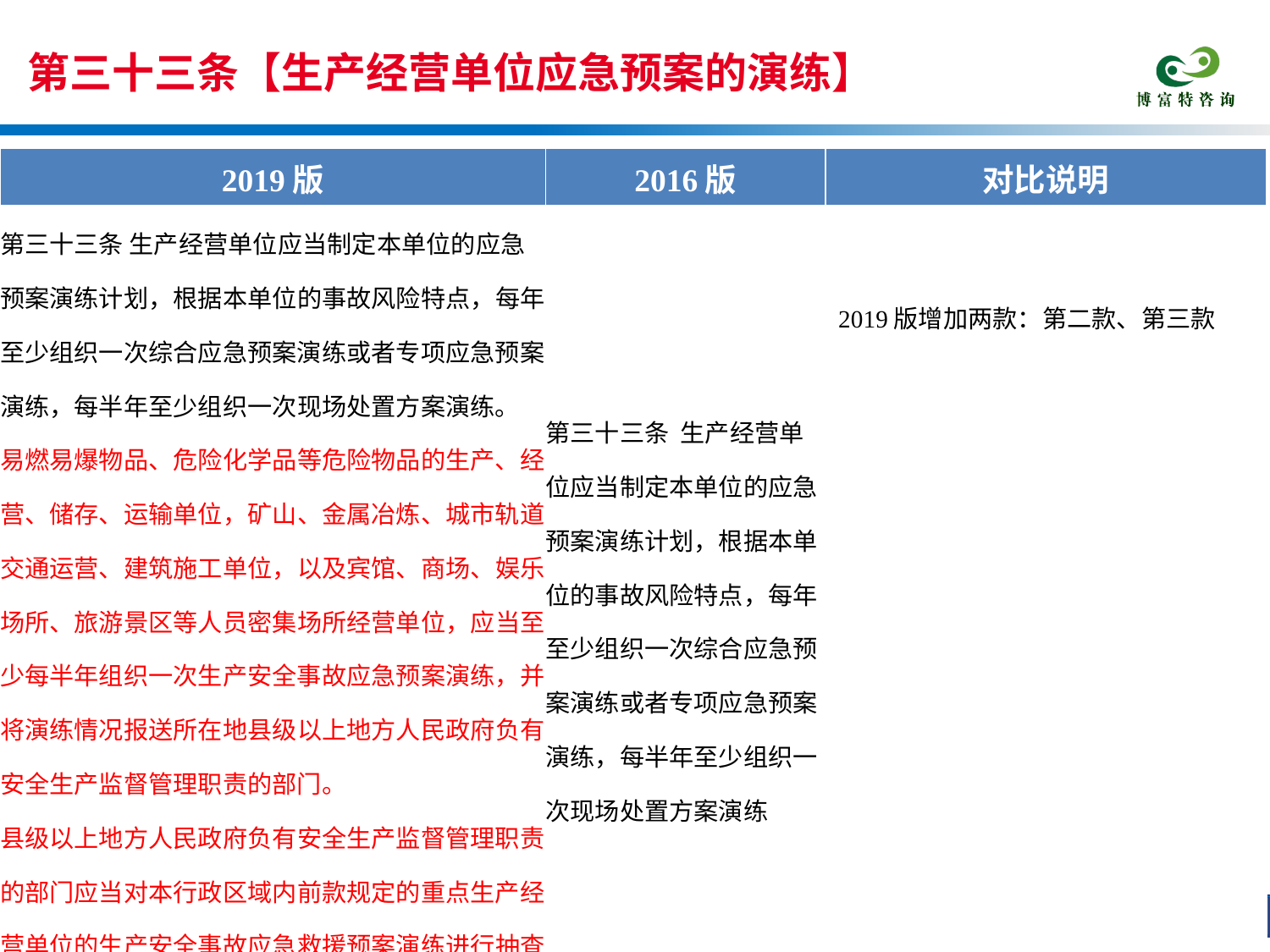

第三十三条【生产经营单位应急预案的演练】
条文对比
| 2019版 | 2016版 | 对比说明 |
| --- | --- | --- |
| 第三十三条 生产经营单位应当制定本单位的应急预案演练计划，根据本单位的事故风险特点，每年至少组织一次综合应急预案演练或者专项应急预案演练，每半年至少组织一次现场处置方案演练。 易燃易爆物品、危险化学品等危险物品的生产、经营、储存、运输单位，矿山、金属冶炼、城市轨道交通运营、建筑施工单位，以及宾馆、商场、娱乐场所、旅游景区等人员密集场所经营单位，应当至少每半年组织一次生产安全事故应急预案演练，并将演练情况报送所在地县级以上地方人民政府负有安全生产监督管理职责的部门。 县级以上地方人民政府负有安全生产监督管理职责的部门应当对本行政区域内前款规定的重点生产经营单位的生产安全事故应急救援预案演练进行抽查；发现演练不符合要求的，应当责令限期改正。 | 第三十三条 生产经营单位应当制定本单位的应急预案演练计划，根据本单位的事故风险特点，每年至少组织一次综合应急预案演练或者专项应急预案演练，每半年至少组织一次现场处置方案演练 | 2019版增加两款：第二款、第三款 |